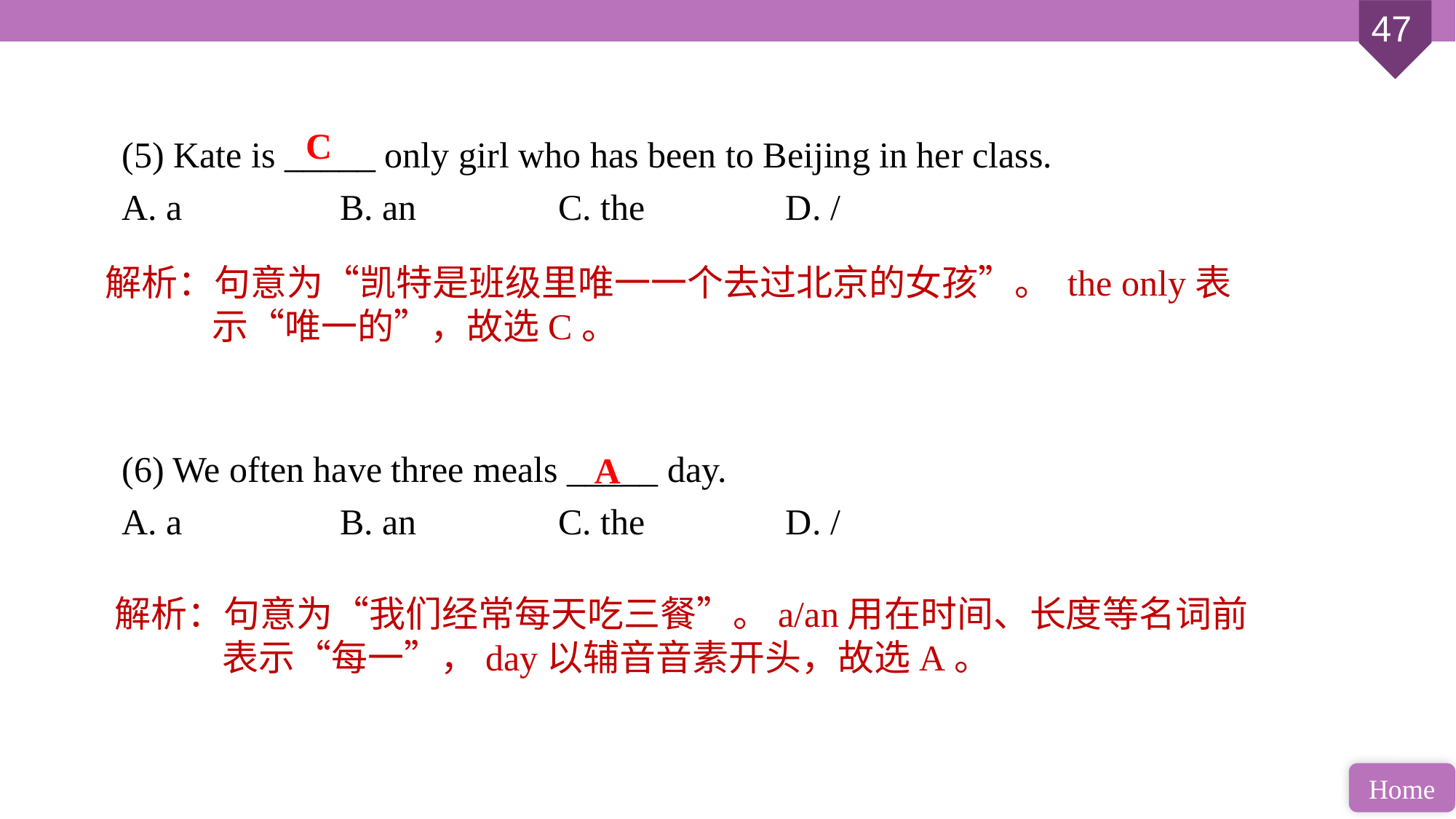

(5) Kate is _____ only girl who has been to Beijing in her class.
A. a 		B. an 		C. the		 D. /

(6) We often have three meals _____ day.
A. a 		B. an 		C. the		 D. /
C
解析：句意为“凯特是班级里唯一一个去过北京的女孩”。 the only表示“唯一的”，故选C。
A
解析：句意为“我们经常每天吃三餐”。a/an用在时间、长度等名词前表示“每一”，day以辅音音素开头，故选A。